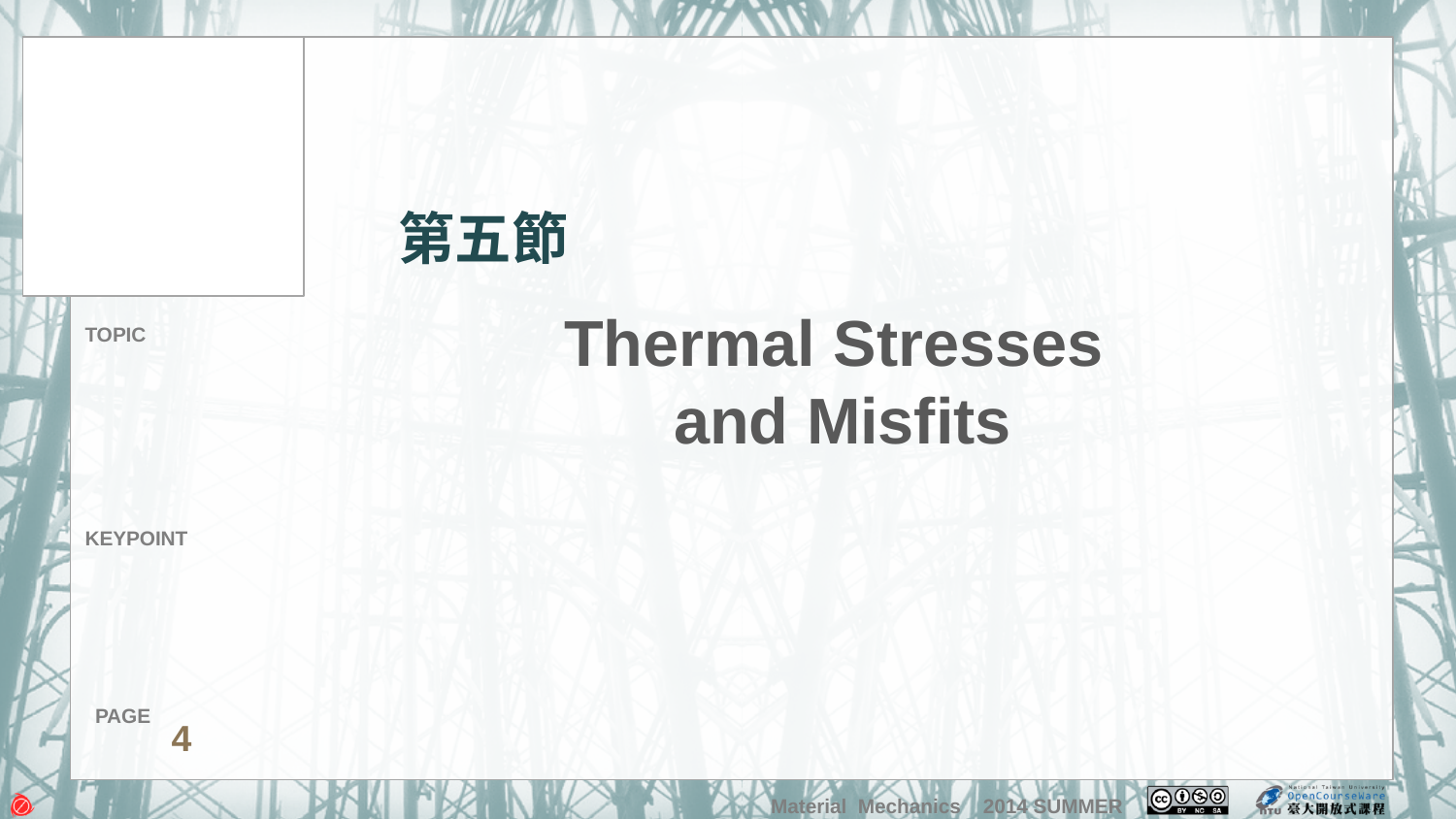

# 第五節
Thermal Stresses  and Misfits

4